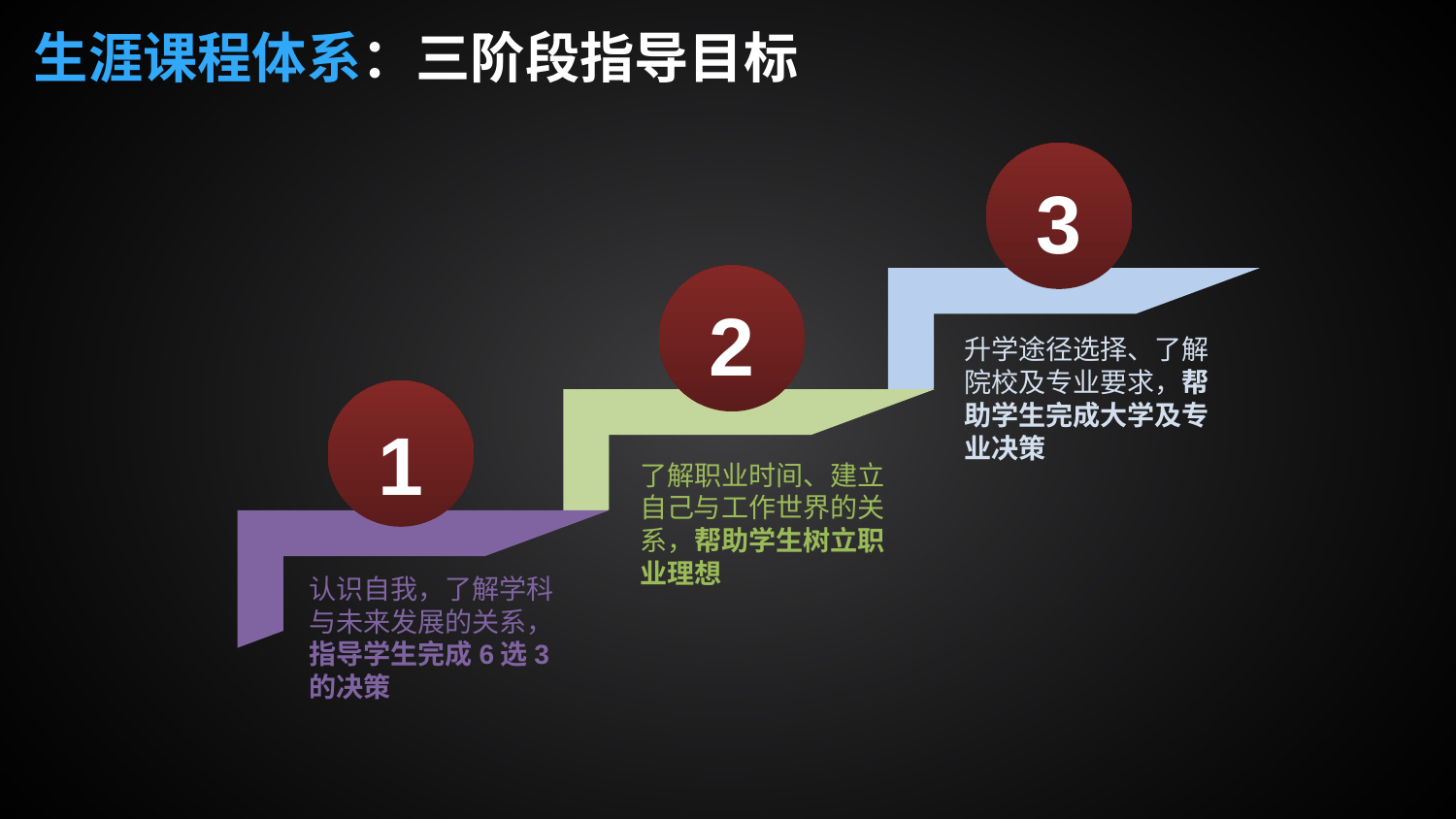

生涯课程体系：三阶段指导目标

3

2
升学途径选择、了解院校及专业要求，帮助学生完成大学及专业决策

1
了解职业时间、建立自己与工作世界的关系，帮助学生树立职业理想

认识自我，了解学科与未来发展的关系，指导学生完成6选3的决策